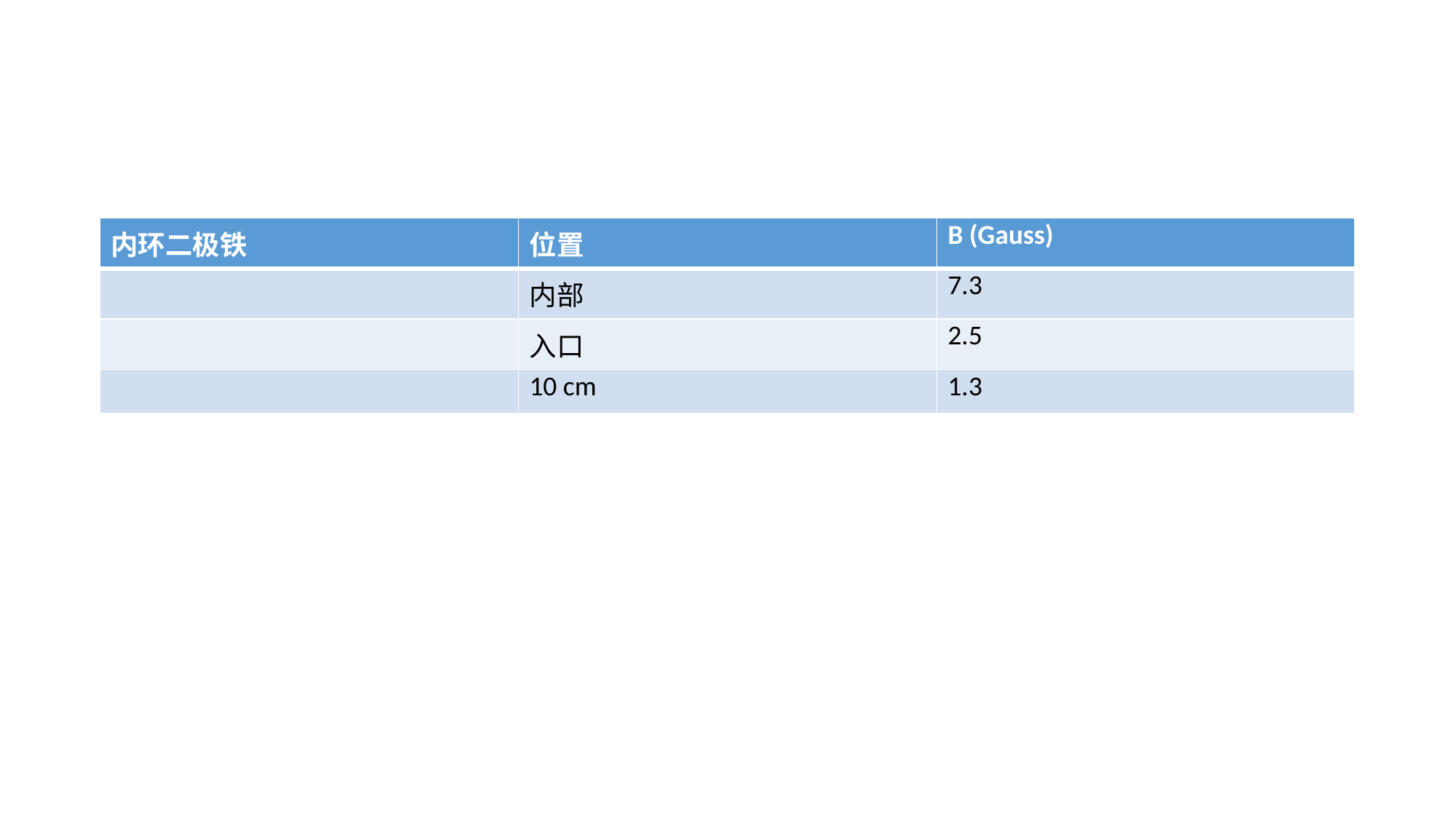

#
| 内环二极铁 | 位置 | B (Gauss) |
| --- | --- | --- |
|  | 内部 | 7.3 |
|  | 入口 | 2.5 |
|  | 10 cm | 1.3 |